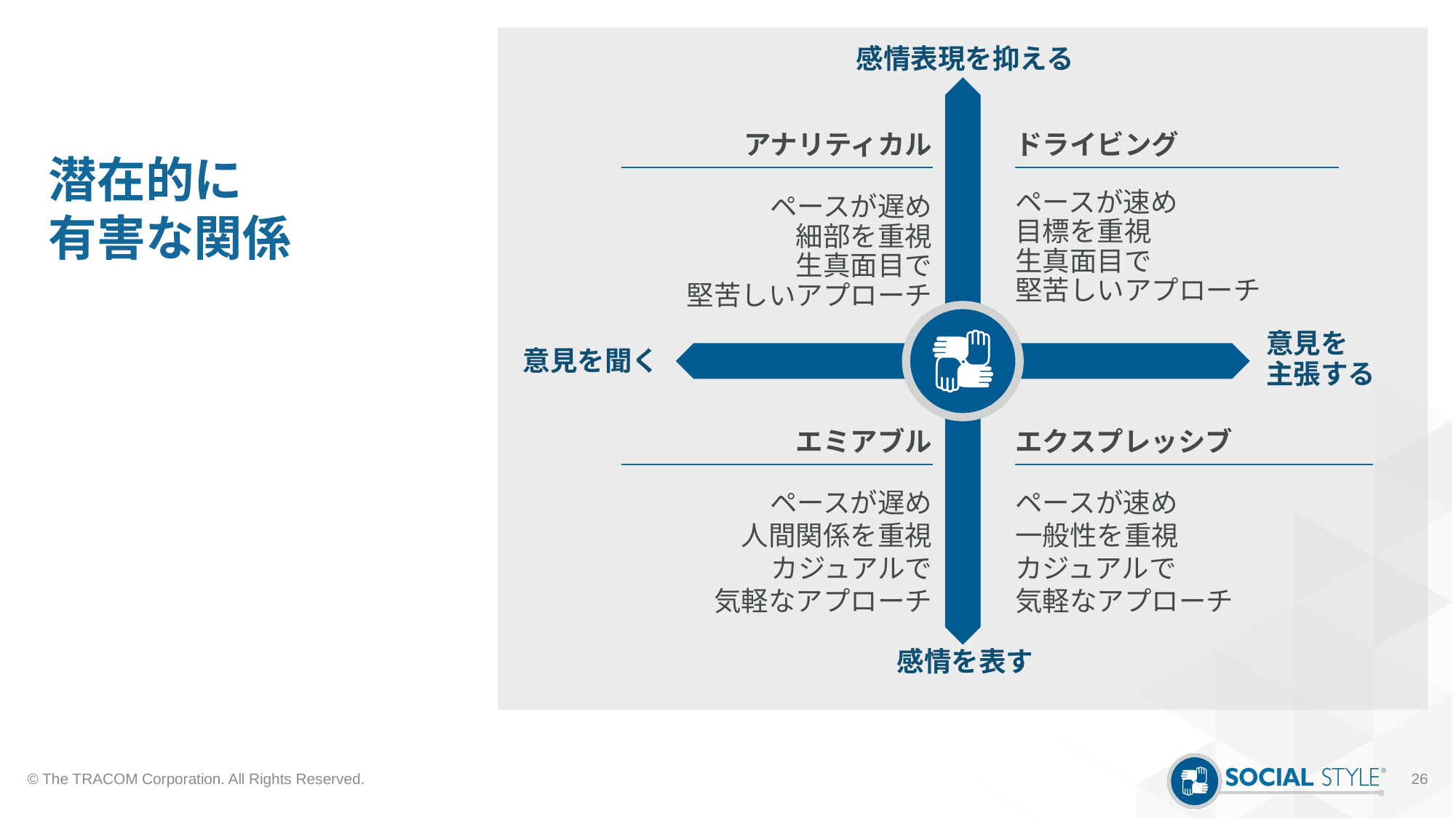

# 潜在的に 有害な関係

感情表現を抑える

アナリティカル
ペースが遅め
細部を重視
生真面目で
堅苦しいアプローチ

ドライビング

ペースが速め
目標を重視
生真面目で
堅苦しいアプローチ
意見を
主張する
意見を聞く
エミアブル

ペースが遅め
人間関係を重視
カジュアルで
気軽なアプローチ

エクスプレッシブ

ペースが速め
一般性を重視
カジュアルで
気軽なアプローチ
感情を表す
© The TRACOM Corporation. All Rights Reserved.
26